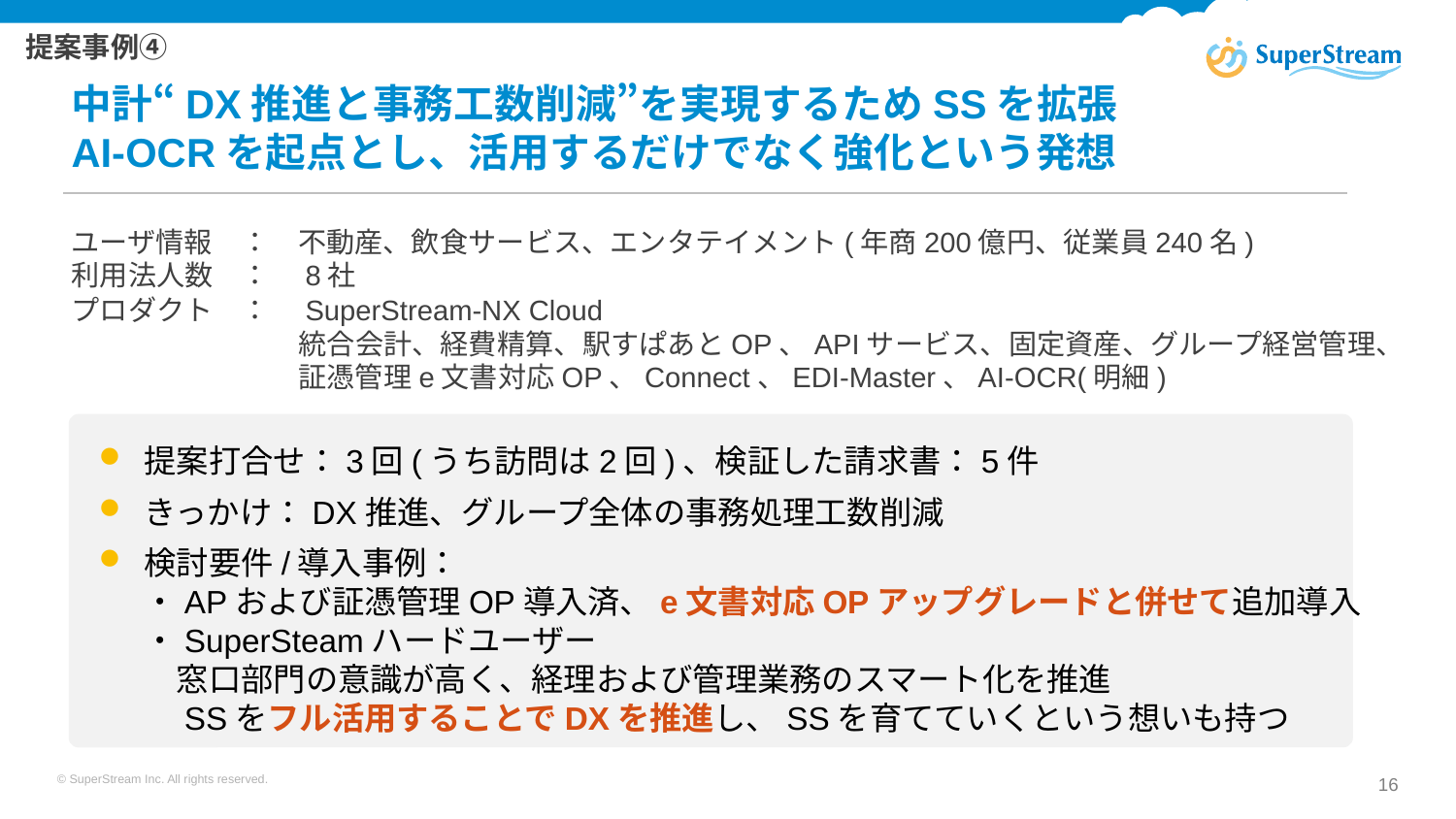

提案事例④
中計“DX推進と事務工数削減”を実現するためSSを拡張
AI-OCRを起点とし、活用するだけでなく強化という発想
ユーザ情報　：　不動産、飲食サービス、エンタテイメント(年商200億円、従業員240名)
利用法人数　：　8社
プロダクト　：　SuperStream-NX Cloud
　　　　　　　　統合会計、経費精算、駅すぱあとOP、APIサービス、固定資産、グループ経営管理、
　　　　　　　　証憑管理e文書対応OP、Connect、EDI-Master、AI-OCR(明細)

提案打合せ：3回(うち訪問は2回)、検証した請求書：5件
きっかけ：DX推進、グループ全体の事務処理工数削減
検討要件/導入事例：
・APおよび証憑管理OP導入済、e文書対応OPアップグレードと併せて追加導入
・SuperSteamハードユーザー
　窓口部門の意識が高く、経理および管理業務のスマート化を推進
　SSをフル活用することでDXを推進し、SSを育てていくという想いも持つ
© SuperStream Inc. All rights reserved.
16